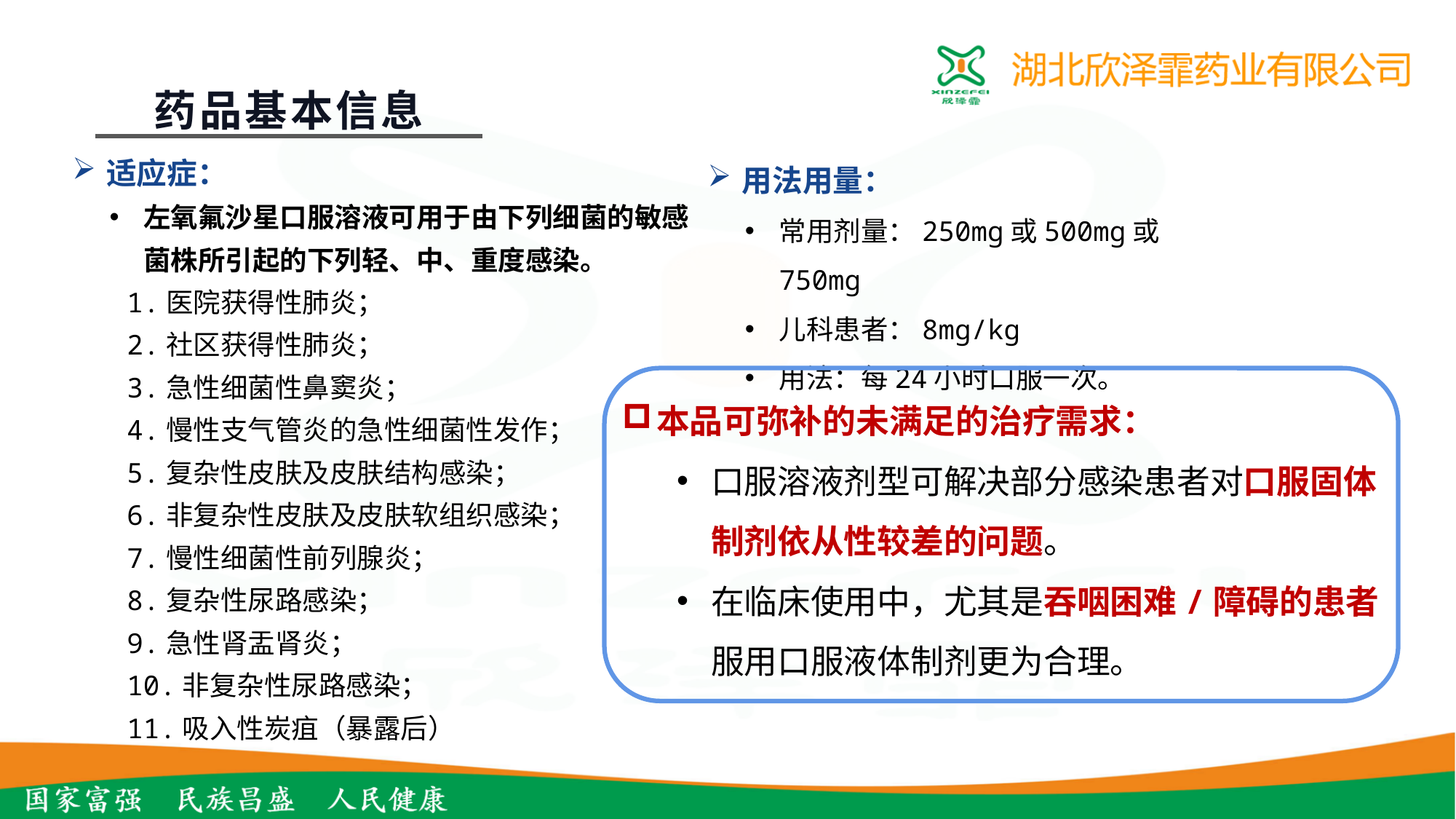

药品基本信息
适应症：
左氧氟沙星口服溶液可用于由下列细菌的敏感菌株所引起的下列轻、中、重度感染。
1.医院获得性肺炎；
2.社区获得性肺炎；
3.急性细菌性鼻窦炎；
4.慢性支气管炎的急性细菌性发作；
5.复杂性皮肤及皮肤结构感染；
6.非复杂性皮肤及皮肤软组织感染；
7.慢性细菌性前列腺炎；
8.复杂性尿路感染；
9.急性肾盂肾炎；
10.非复杂性尿路感染；
11.吸入性炭疽（暴露后）
用法用量：
常用剂量：250mg或500mg或750mg
儿科患者：8mg/kg
用法：每24小时口服一次。

本品可弥补的未满足的治疗需求：
口服溶液剂型可解决部分感染患者对口服固体制剂依从性较差的问题。
在临床使用中，尤其是吞咽困难/障碍的患者服用口服液体制剂更为合理。